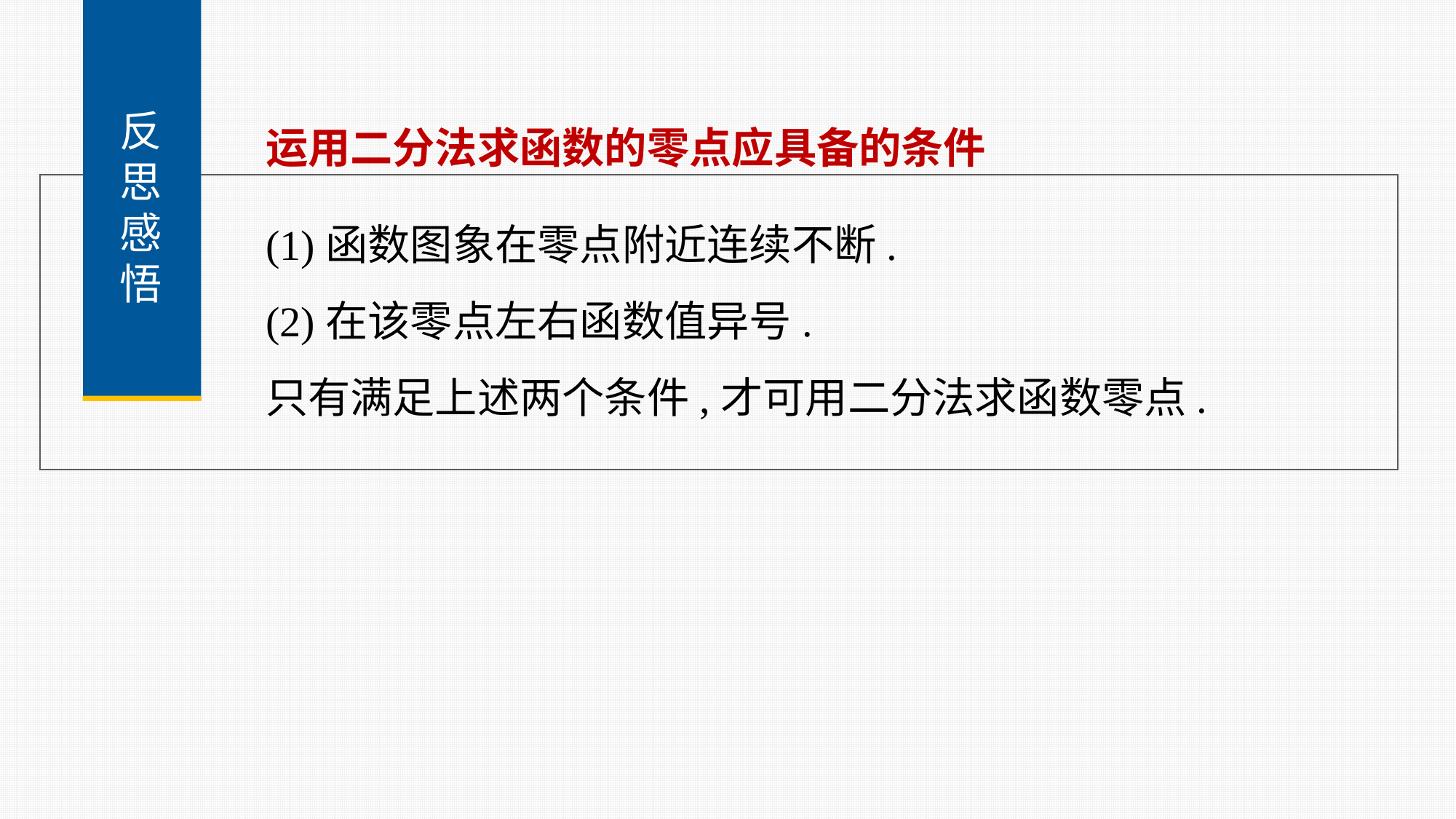

反
思
感
悟

运用二分法求函数的零点应具备的条件

(1)函数图象在零点附近连续不断.
(2)在该零点左右函数值异号.
只有满足上述两个条件,才可用二分法求函数零点.